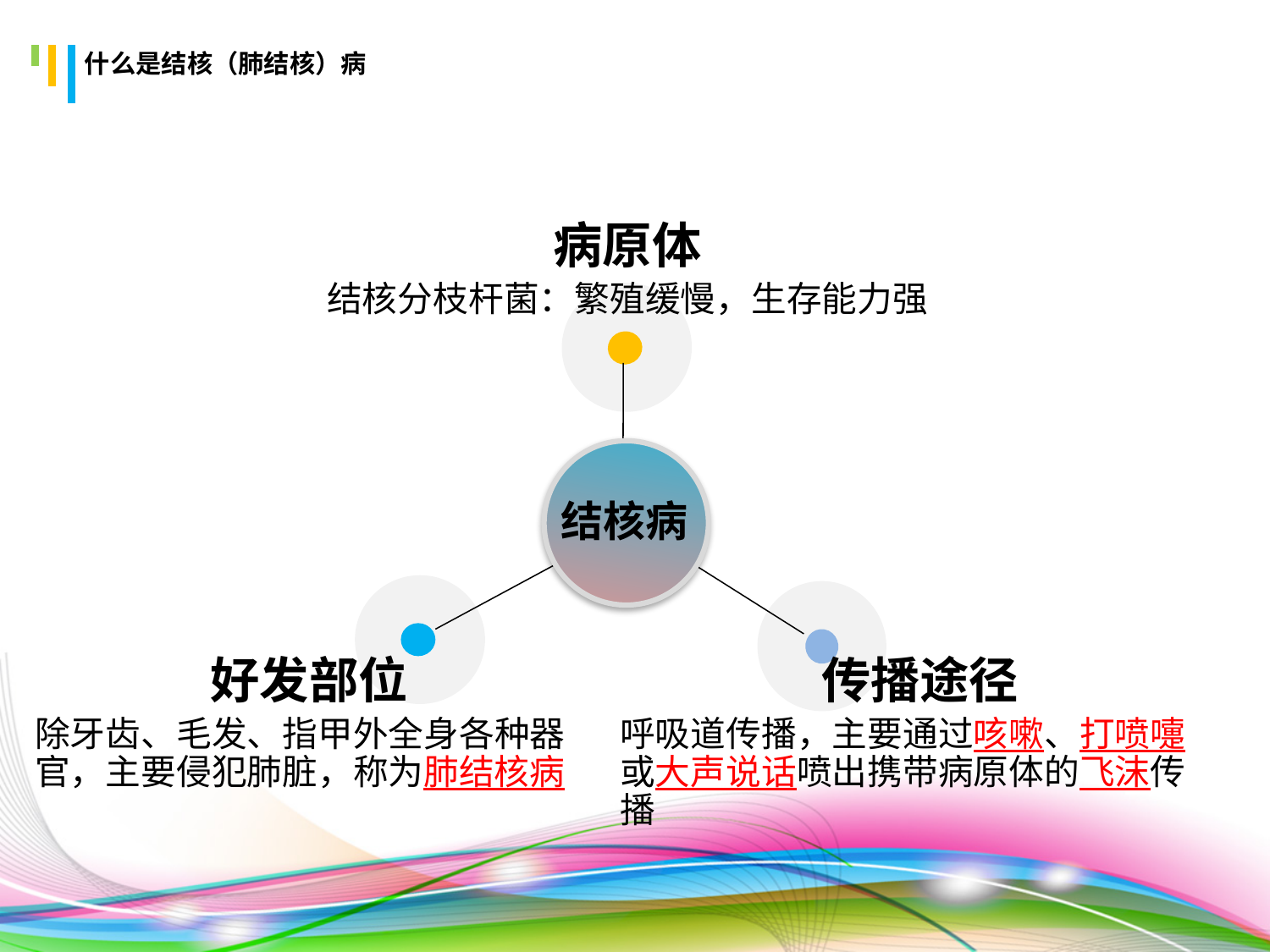

# 什么是结核（肺结核）病
病原体
结核分枝杆菌：繁殖缓慢，生存能力强

结核病

好发部位
除牙齿、毛发、指甲外全身各种器官，主要侵犯肺脏，称为肺结核病
传播途径
呼吸道传播，主要通过咳嗽、打喷嚏或大声说话喷出携带病原体的飞沫传播